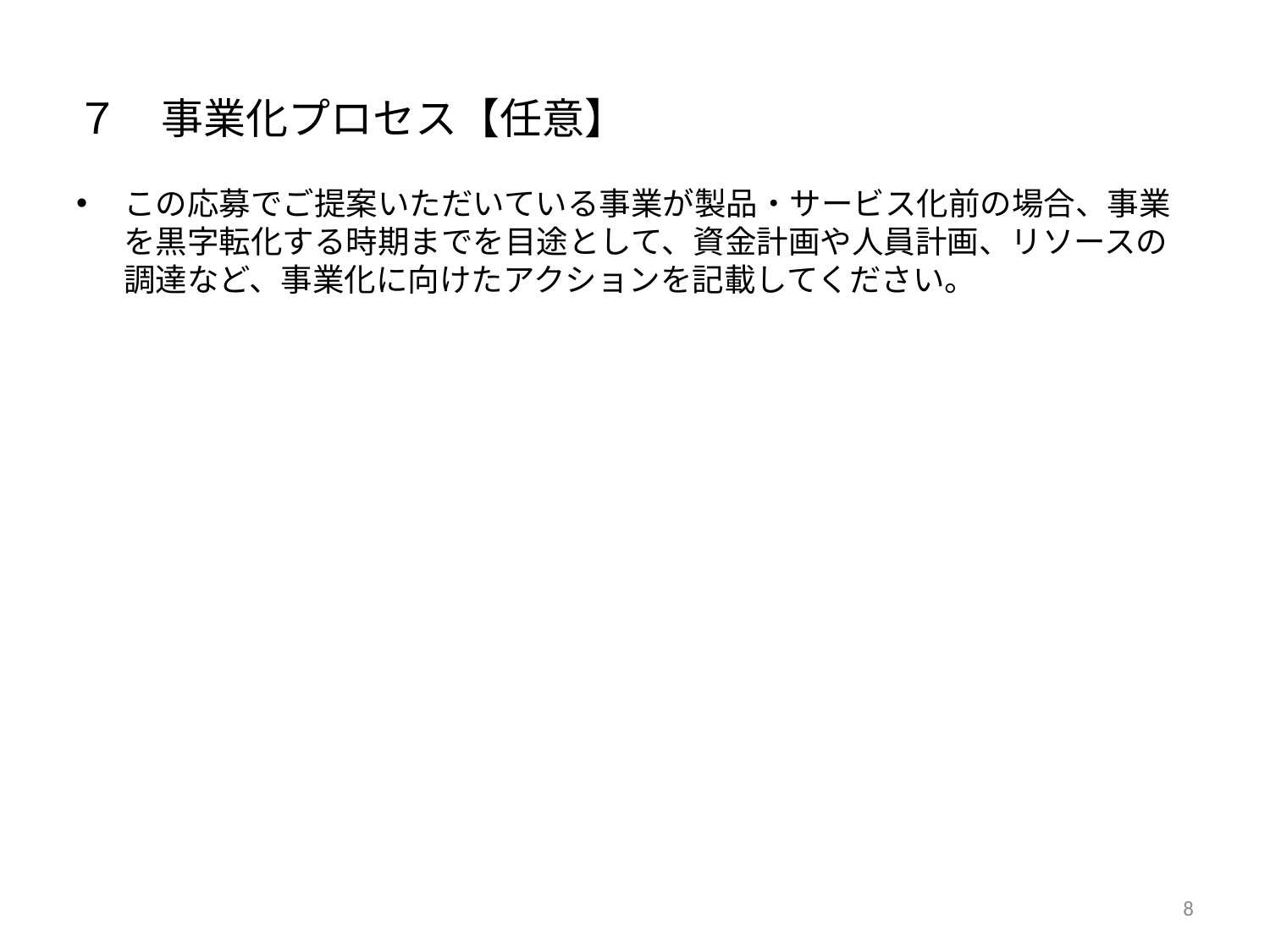

# ７　事業化プロセス【任意】
この応募でご提案いただいている事業が製品・サービス化前の場合、事業を黒字転化する時期までを目途として、資金計画や人員計画、リソースの調達など、事業化に向けたアクションを記載してください。
8